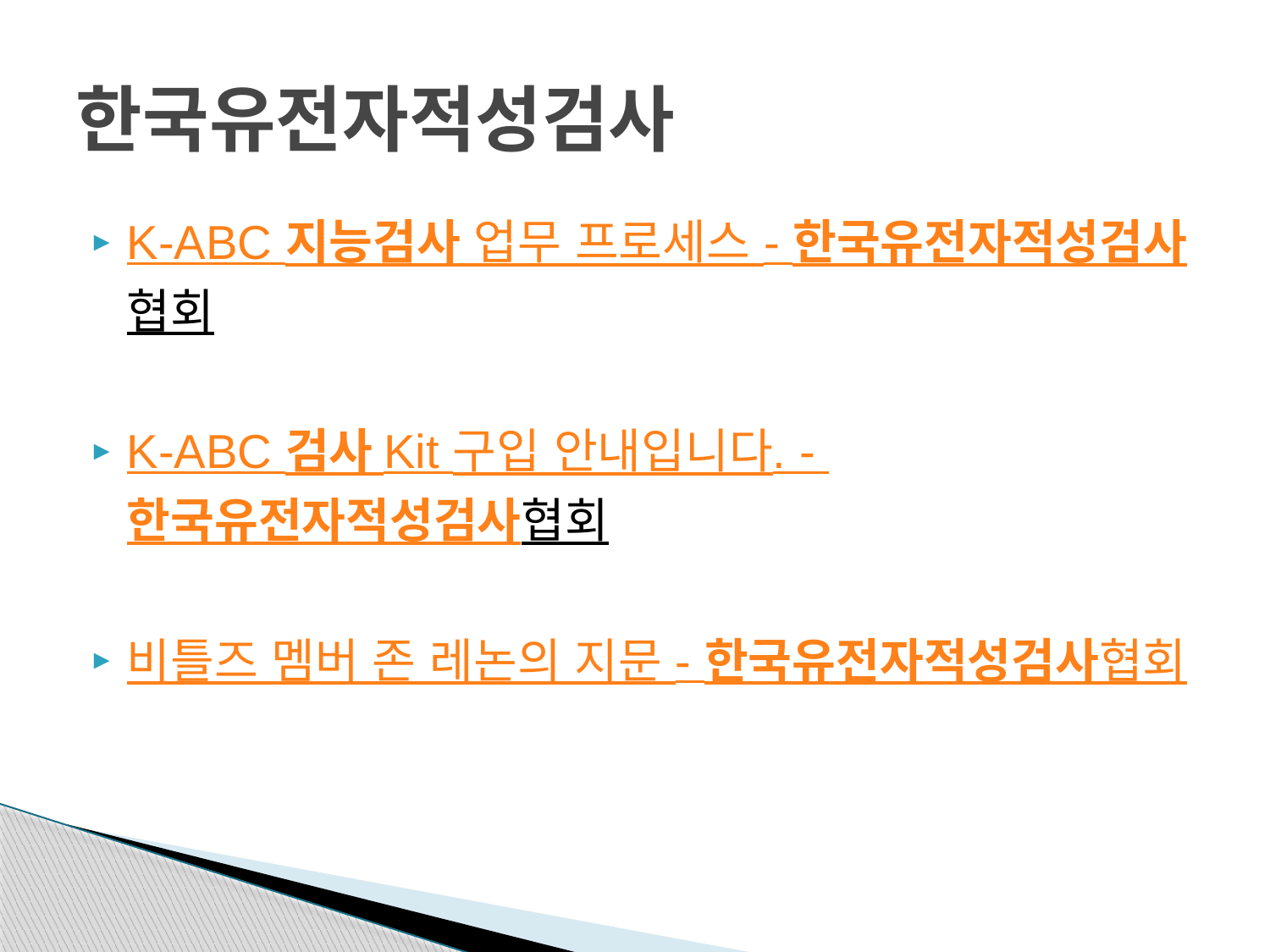

# 한국유전자적성검사
K-ABC 지능검사 업무 프로세스 - 한국유전자적성검사협회

K-ABC 검사 Kit 구입 안내입니다. - 한국유전자적성검사협회

비틀즈 멤버 존 레논의 지문 - 한국유전자적성검사협회